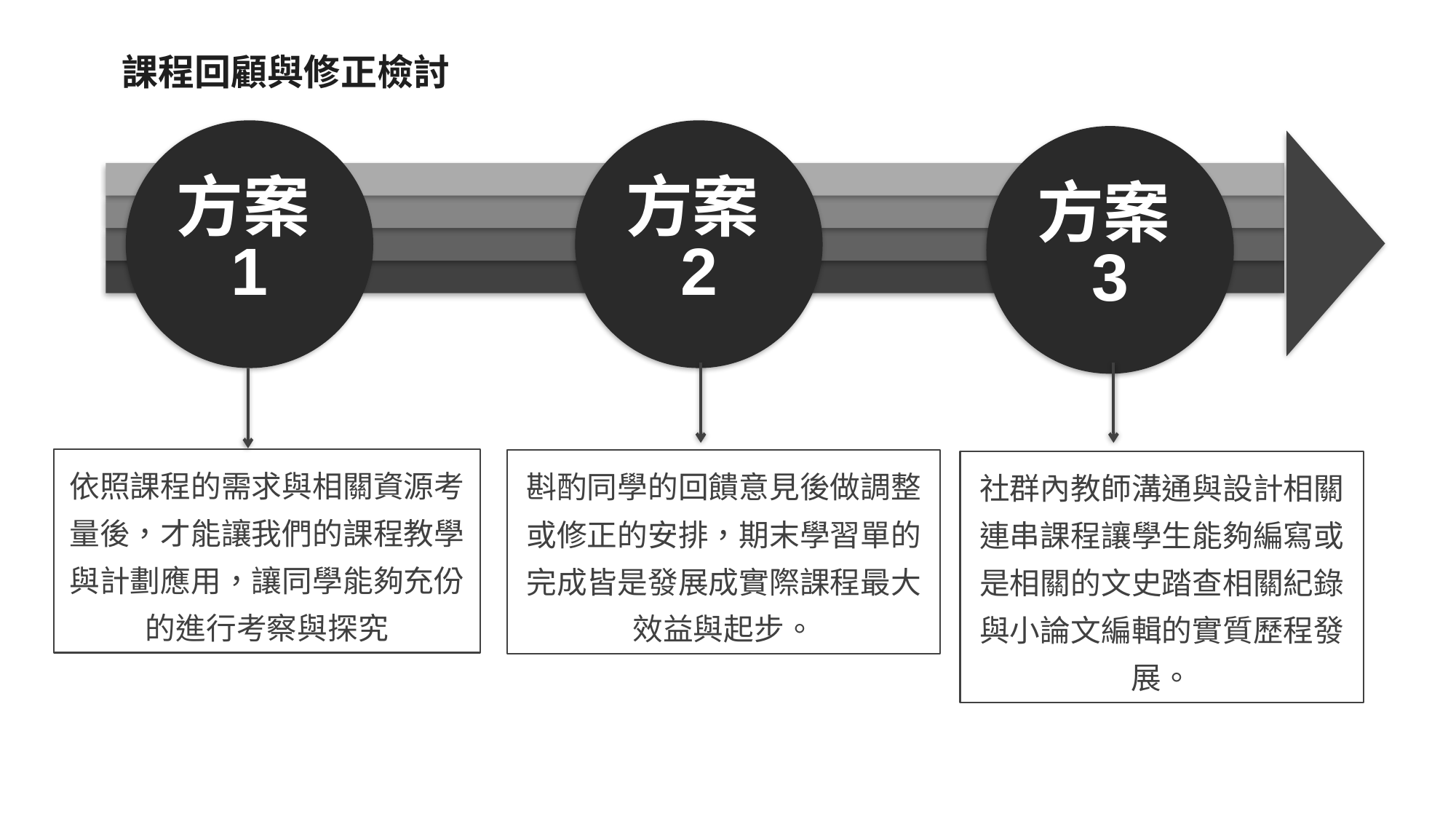

課程回顧與修正檢討
方案1
方案2
方案3

依照課程的需求與相關資源考量後，才能讓我們的課程教學與計劃應用，讓同學能夠充份的進行考察與探究
斟酌同學的回饋意見後做調整或修正的安排，期末學習單的完成皆是發展成實際課程最大效益與起步。
社群內教師溝通與設計相關連串課程讓學生能夠編寫或是相關的文史踏查相關紀錄與小論文編輯的實質歷程發展。